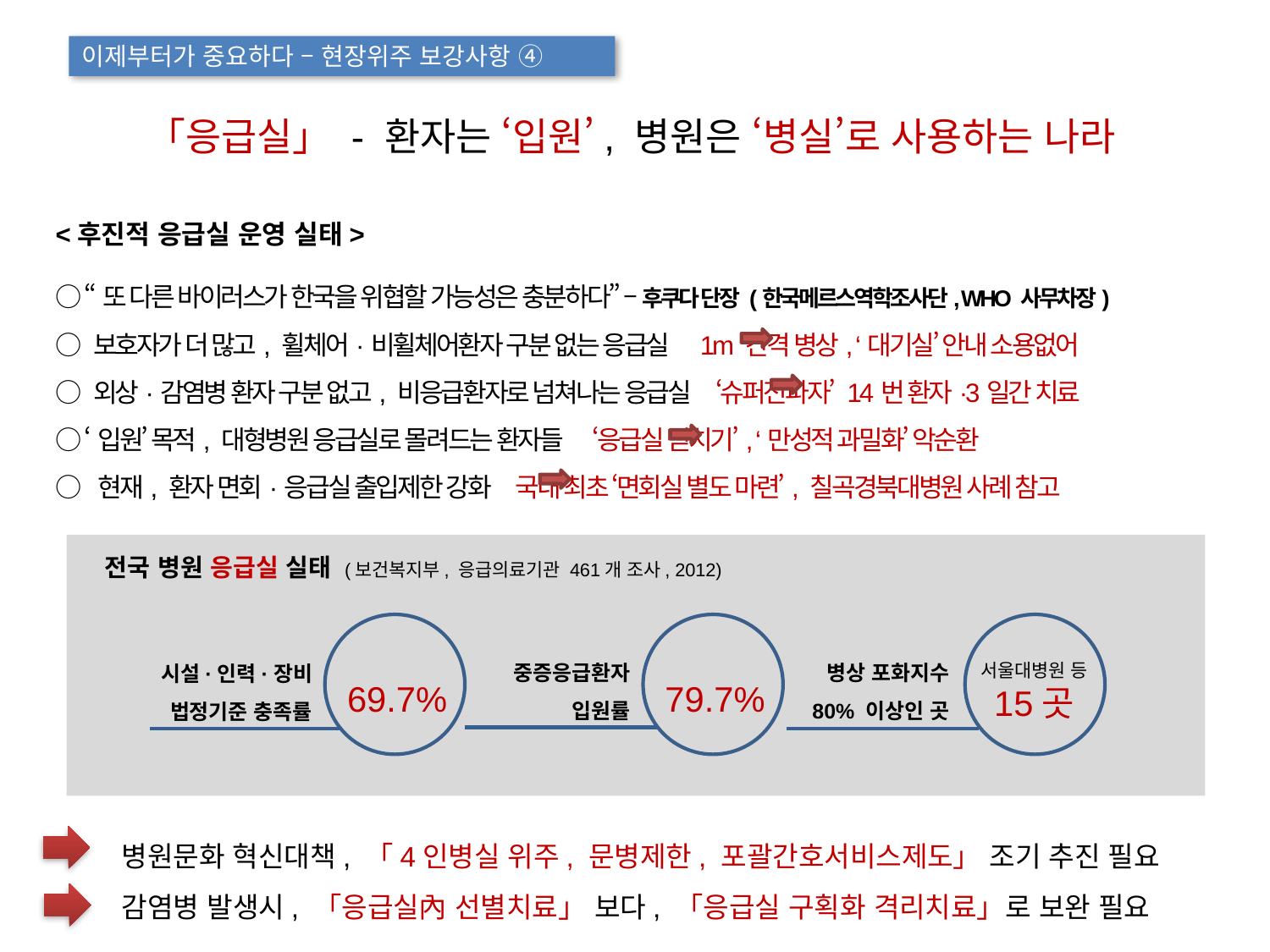

이제부터가 중요하다 – 현장위주 보강사항 ④
「응급실」 - 환자는 ‘입원’, 병원은 ‘병실’로 사용하는 나라
<후진적 응급실 운영 실태>

○ “또 다른 바이러스가 한국을 위협할 가능성은 충분하다” – 후쿠다 단장 (한국메르스역학조사단, WHO 사무차장)
○ 보호자가 더 많고, 휠체어·비휠체어환자 구분 없는 응급실     1m 간격 병상, ‘대기실’ 안내 소용없어
○ 외상·감염병 환자 구분 없고, 비응급환자로 넘쳐나는 응급실     ‘슈퍼전파자’ 14번 환자·3일간 치료
○ ‘입원’ 목적, 대형병원 응급실로 몰려드는 환자들      ‘응급실 뻗치기’, ‘만성적 과밀화’ 악순환
○  현재, 환자 면회·응급실 출입제한 강화     국내 최초 ‘면회실 별도 마련’, 칠곡경북대병원 사례 참고

전국 병원 응급실 실태 (보건복지부, 응급의료기관 461개 조사, 2012)

병상 포화지수
80% 이상인 곳
중증응급환자
입원률
시설·인력·장비
법정기준 충족률
69.7%
79.7%
서울대병원 등
15곳
병원문화 혁신대책, 「4인병실 위주, 문병제한, 포괄간호서비스제도」 조기 추진 필요
감염병 발생시, 「응급실內 선별치료」 보다, 「응급실 구획화 격리치료」로 보완 필요